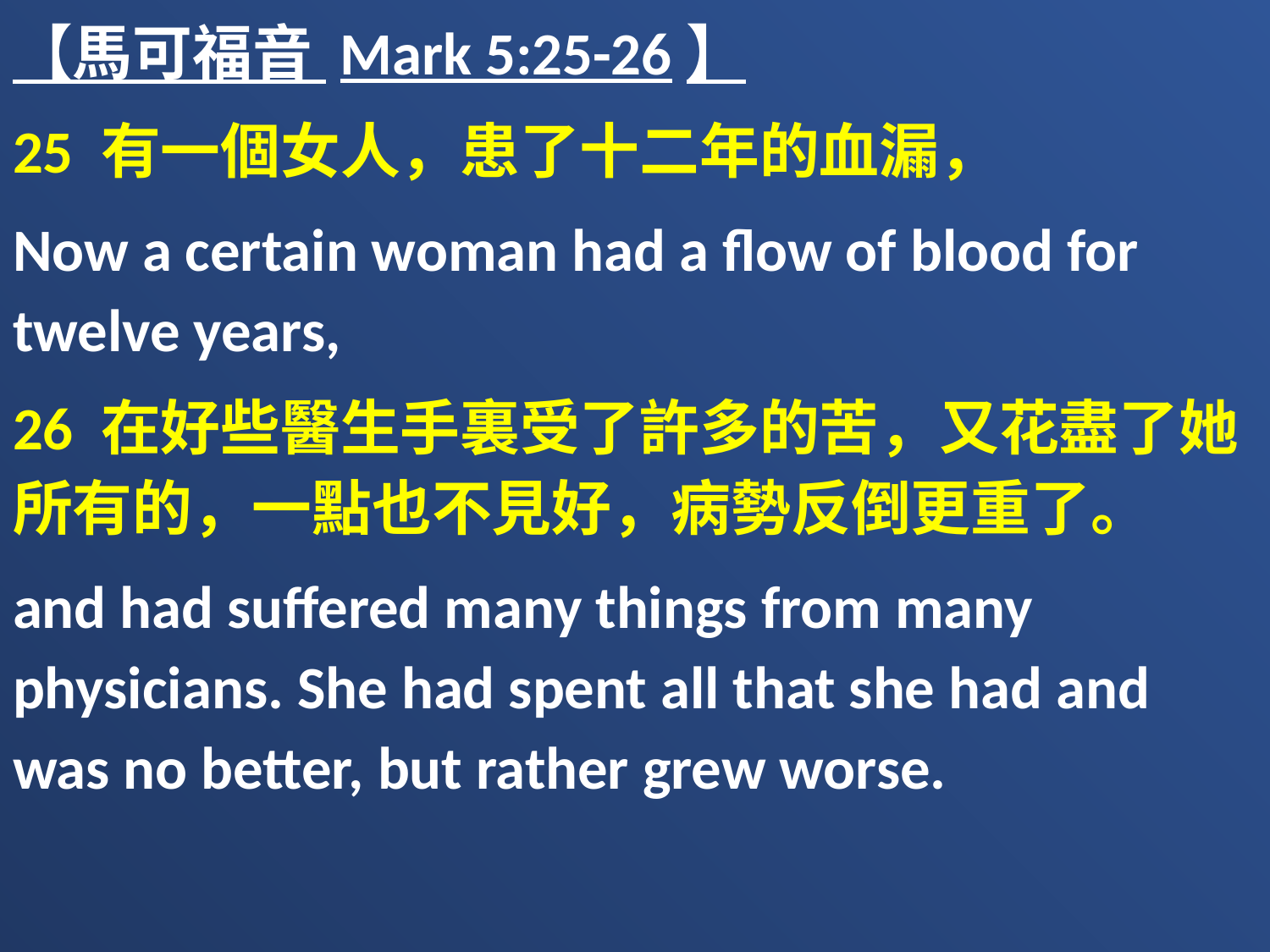

【馬可福音 Mark 5:25-26】
25 有一個女人，患了十二年的血漏，
Now a certain woman had a flow of blood for twelve years,
26 在好些醫生手裏受了許多的苦，又花盡了她所有的，一點也不見好，病勢反倒更重了。
and had suffered many things from many physicians. She had spent all that she had and was no better, but rather grew worse.